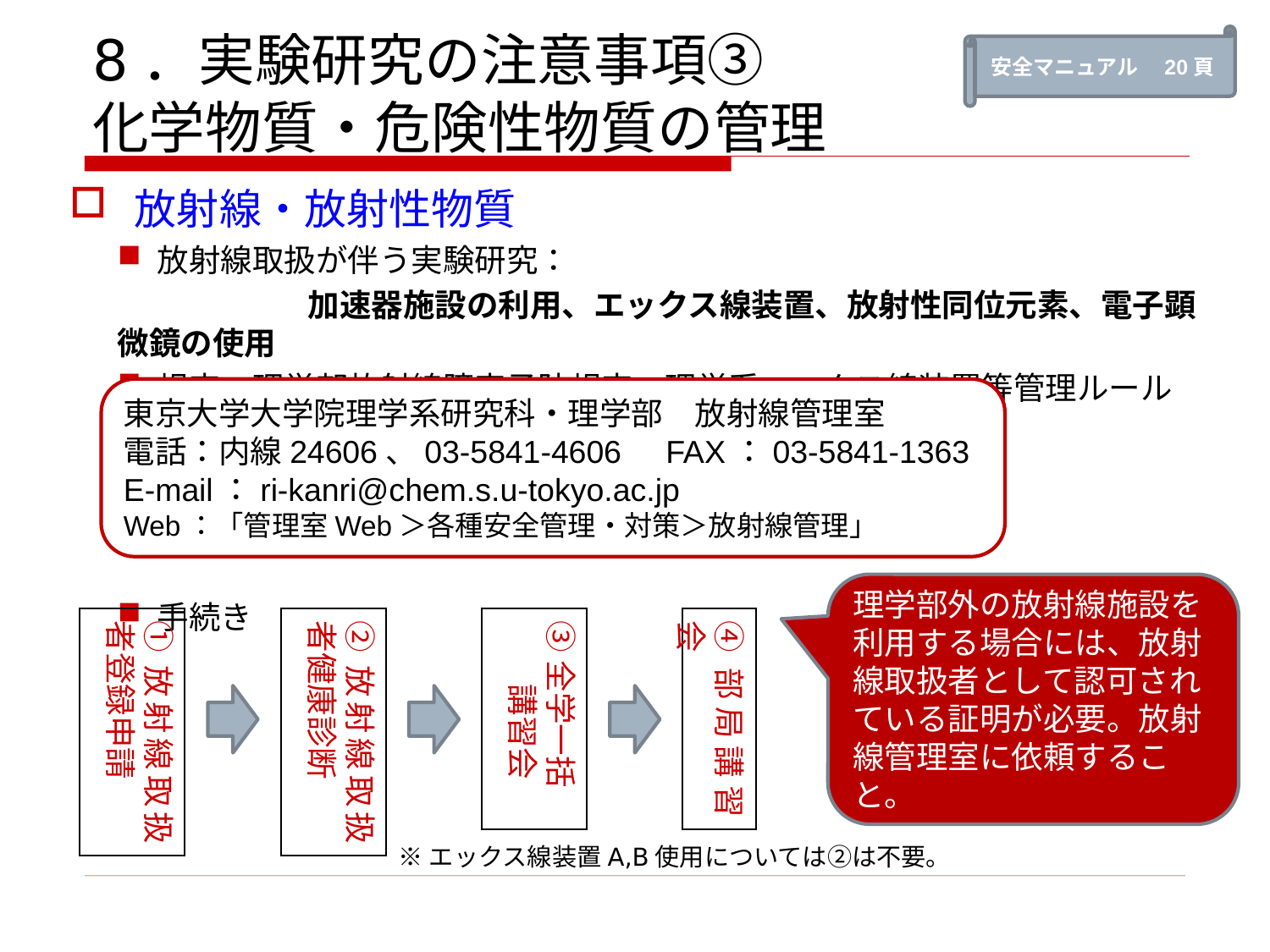

安全マニュアル　20頁
# 8．実験研究の注意事項③ 化学物質・危険性物質の管理
放射線・放射性物質
放射線取扱が伴う実験研究：
	　　加速器施設の利用、エックス線装置、放射性同位元素、電子顕微鏡の使用
規定：理学部放射線障害予防規定、理学系エックス線装置等管理ルール

手続き
東京大学大学院理学系研究科・理学部　放射線管理室
電話：内線24606、03-5841-4606     FAX：03-5841-1363
E-mail：ri-kanri@chem.s.u-tokyo.ac.jp
Web：「管理室Web＞各種安全管理・対策＞放射線管理」
理学部外の放射線施設を利用する場合には、放射線取扱者として認可されている証明が必要。放射線管理室に依頼すること。
①放射線取扱者登録申請
②放射線取扱者健康診断
③全学一括
　　講習会
④部局講習会

※エックス線装置A,B使用については②は不要。